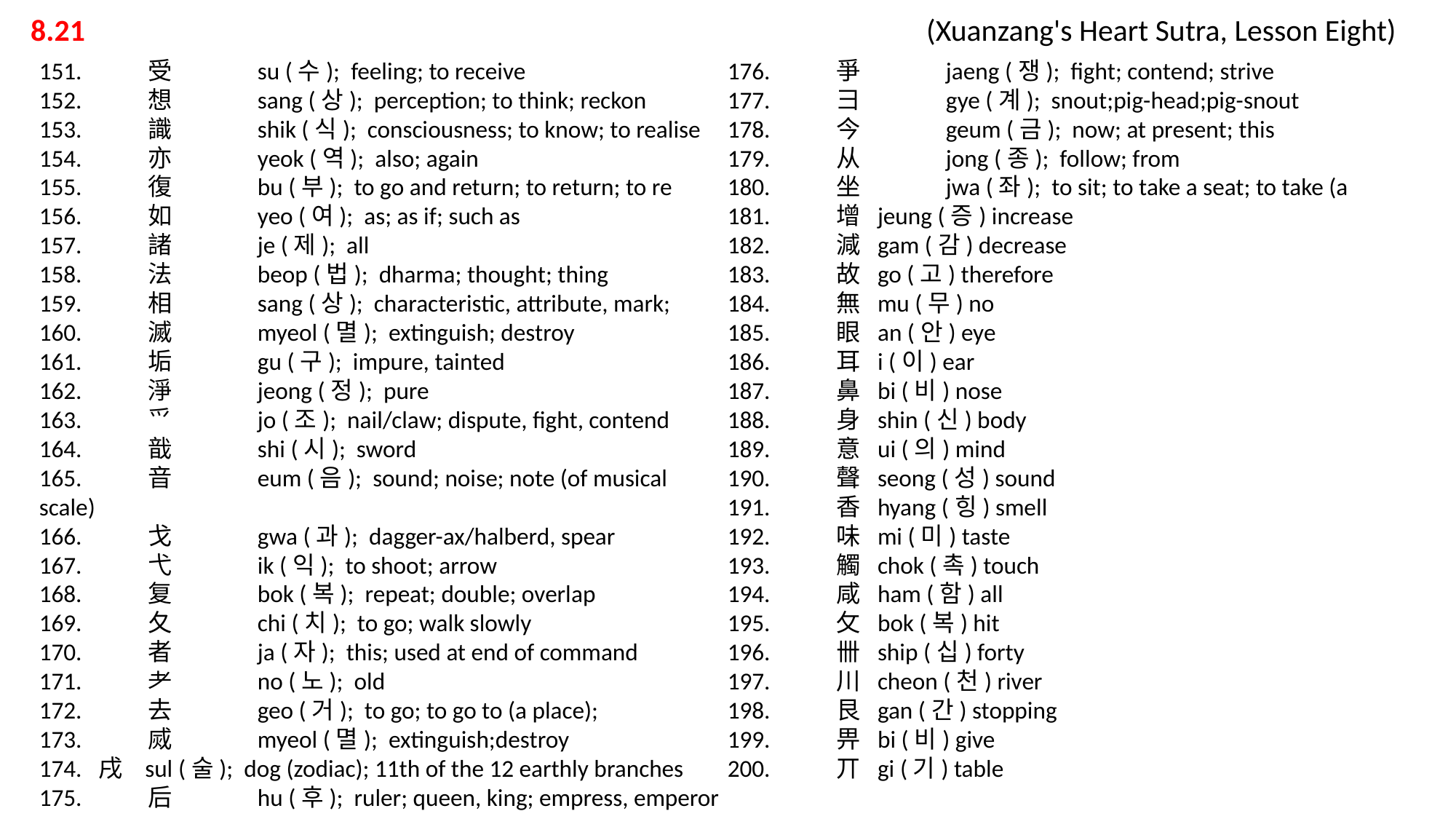

8.21  			  			                         (Xuanzang's Heart Sutra, Lesson Eight)
151.	受	su (수);  feeling; to receive
152.	想	sang (상);  perception; to think; reckon
153.	識	shik (식);  consciousness; to know; to realise
154.	亦	yeok (역);  also; again
155.	復	bu (부);  to go and return; to return; to re
156.	如	yeo (여);  as; as if; such as
157.	諸	je (제);  all
158.	法	beop (법);  dharma; thought; thing
159.	相	sang (상);  characteristic, attribute, mark;
160.	滅	myeol (멸);  extinguish; destroy
161.	垢	gu (구);  impure, tainted
162.	淨	jeong (정);  pure
163.	爫	jo (조);  nail/claw; dispute, fight, contend
164.	戠	shi (시);  sword
165.	音	eum (음);  sound; noise; note (of musical scale)
166.	戈	gwa (과);  dagger-ax/halberd, spear
167.	弋	ik (익);  to shoot; arrow
168.	复	bok (복);  repeat; double; overlap
169.	夂	chi (치);  to go; walk slowly
170.	者	ja (자);  this; used at end of command
171.	耂	no (노);  old
172.	去	geo (거);  to go; to go to (a place);
173.	烕	myeol (멸);  extinguish;destroy
174.  戌   sul (술);  dog (zodiac); 11th of the 12 earthly branches
175.	后	hu (후);  ruler; queen, king; empress, emperor
176.	爭	jaeng (쟁);  fight; contend; strive
177.	彐	gye (계);  snout;pig-head;pig-snout
178.	今	geum (금);  now; at present; this
179.	从	jong (종);  follow; from
180.	坐	jwa (좌);  to sit; to take a seat; to take (a
181.	增  jeung (증) increase
182.	減  gam (감) decrease
183.	故  go (고) therefore
184.	無  mu (무) no
185.	眼  an (안) eye
186.	耳  i (이) ear
187.	鼻  bi (비) nose
188.	身  shin (신) body
189.	意  ui (의) mind
190.	聲  seong (성) sound
191.	香  hyang (힝) smell
192.	味  mi (미) taste
193.	觸  chok (촉) touch
194.	咸  ham (함) all
195.	攵  bok (복) hit
196.	卌  ship (십) forty
197.	川  cheon (천) river
198.	艮  gan (간) stopping
199.	畀  bi (비) give
200.	丌  gi (기) table